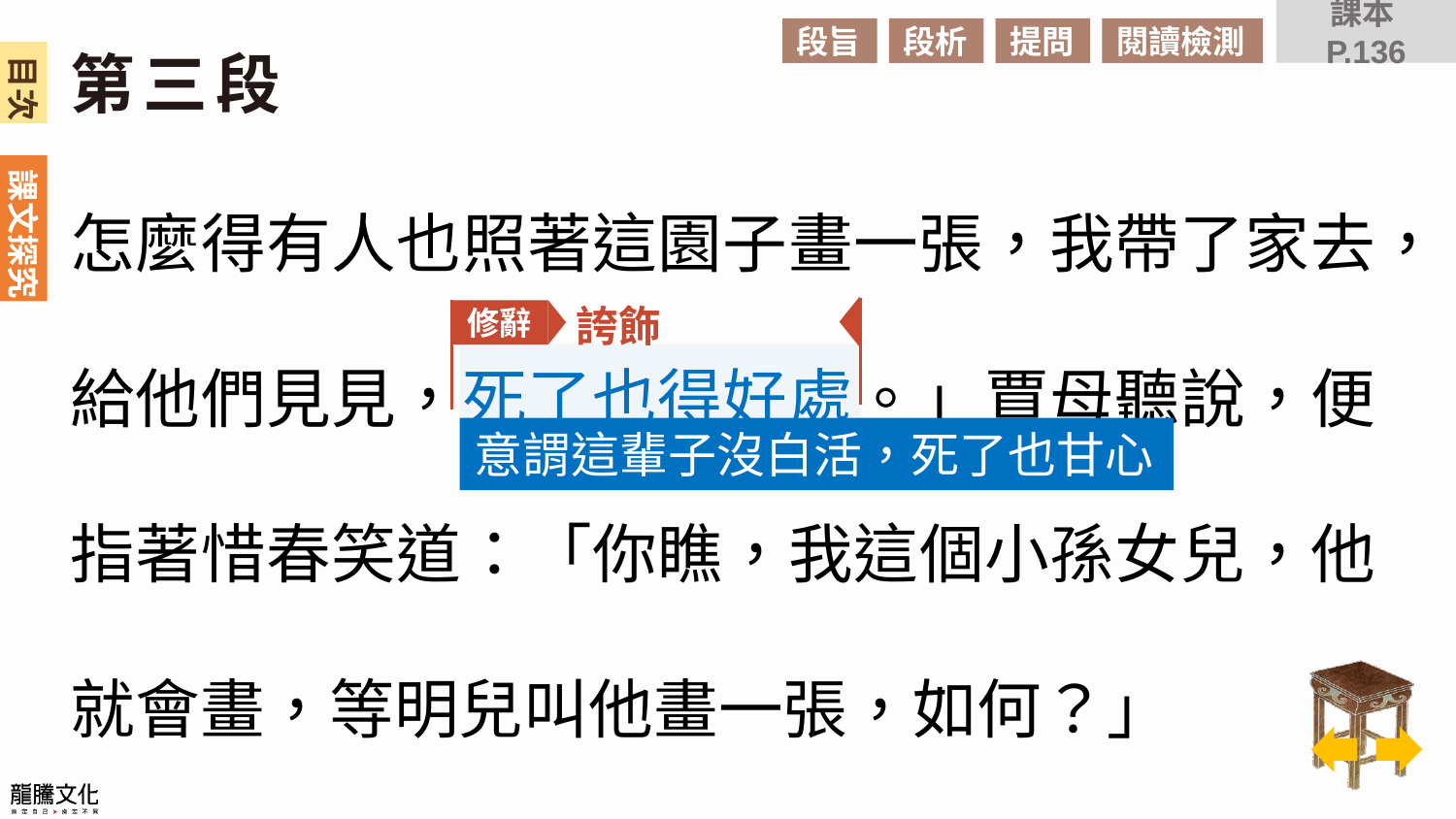

課本P.136
段旨
段析
提問
閱讀檢測
第三段
怎麼得有人也照著這園子畫一張，我帶了家去，給他們見見，死了也得好處。」賈母聽說，便指著惜春笑道：「你瞧，我這個小孫女兒，他就會畫，等明兒叫他畫一張，如何？」
修辭

誇飾

意謂這輩子沒白活，死了也甘心